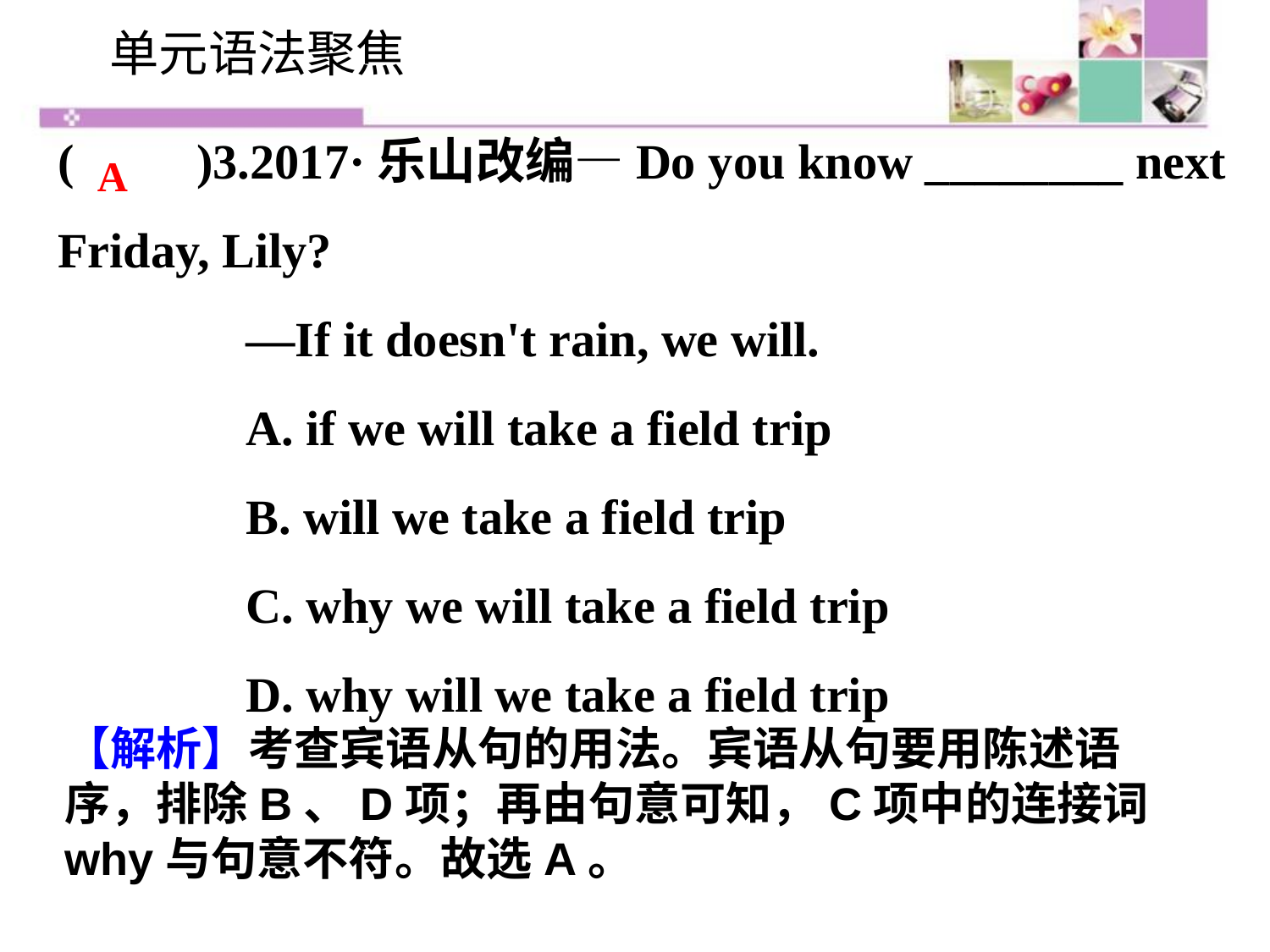

单元语法聚焦

(　　)3.2017·乐山改编—Do you know ________ next Friday, Lily?
	     —If it doesn't rain, we will.
	     A. if we will take a field trip
	     B. will we take a field trip
	     C. why we will take a field trip
	     D. why will we take a field trip
A

【解析】考查宾语从句的用法。宾语从句要用陈述语序，排除B、D项；再由句意可知，C项中的连接词why与句意不符。故选A。